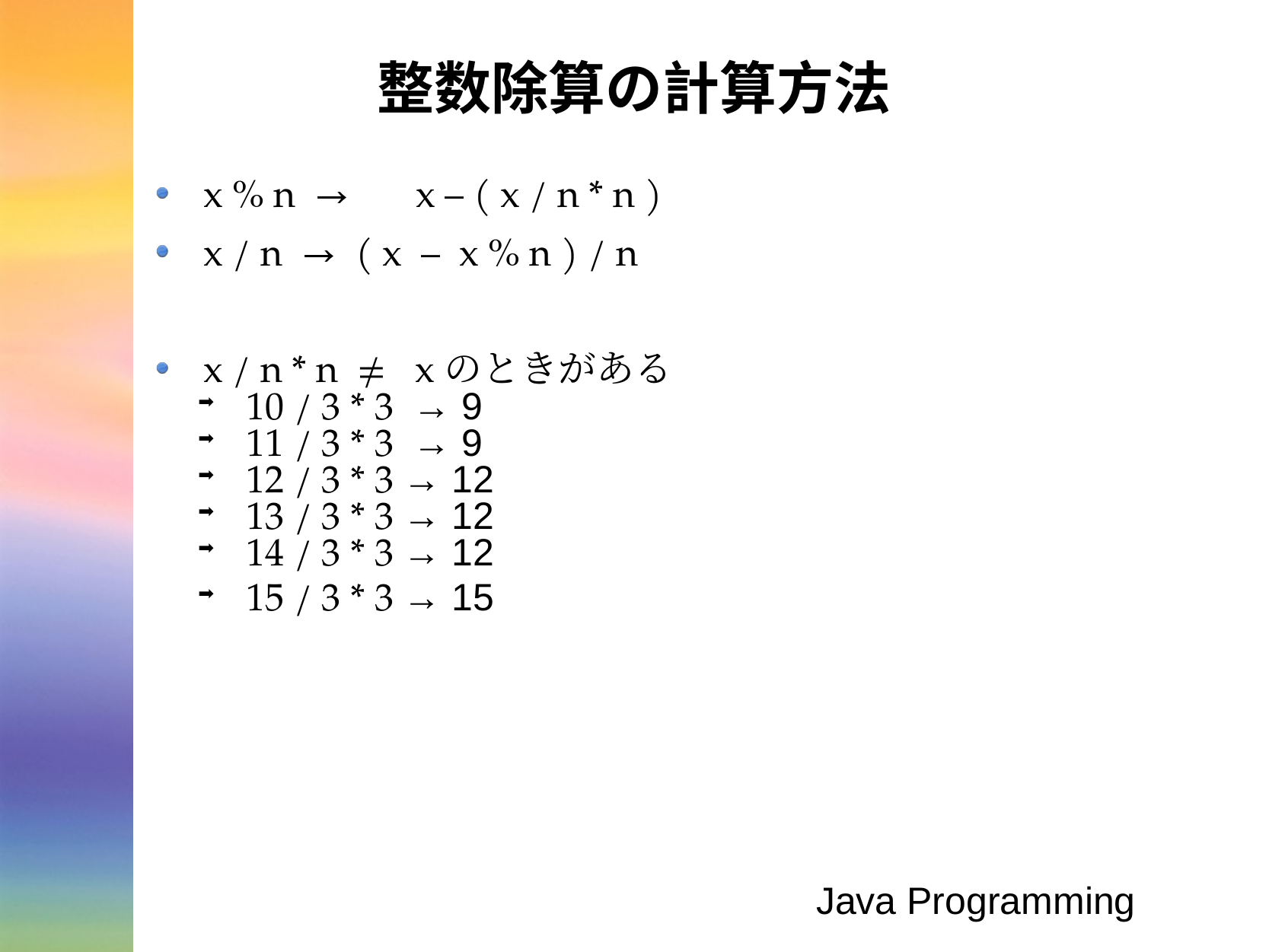

# 整数除算の計算方法
x % n  →　 x – ( x / n * n )
x / n  →  ( x  –  x % n ) / n

x / n * n  ≠   xのときがある
10 / 3 * 3  → 9
11 / 3 * 3  → 9
12 / 3 * 3 → 12
13 / 3 * 3 → 12
14 / 3 * 3 → 12
15 / 3 * 3 → 15